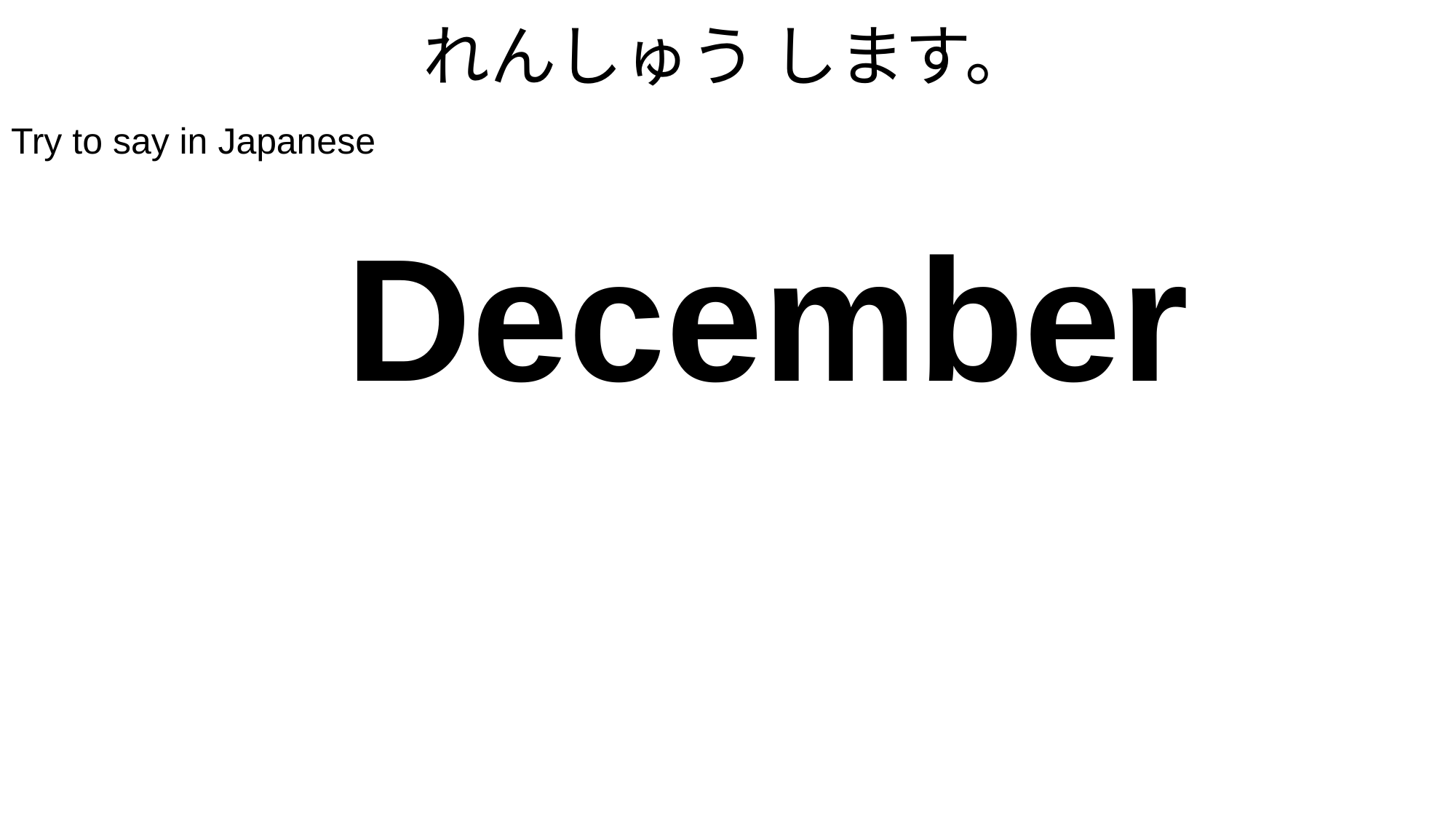

# れんしゅう します。
Try to say in Japanese
| December |
| --- |
| じゅうにがつ |